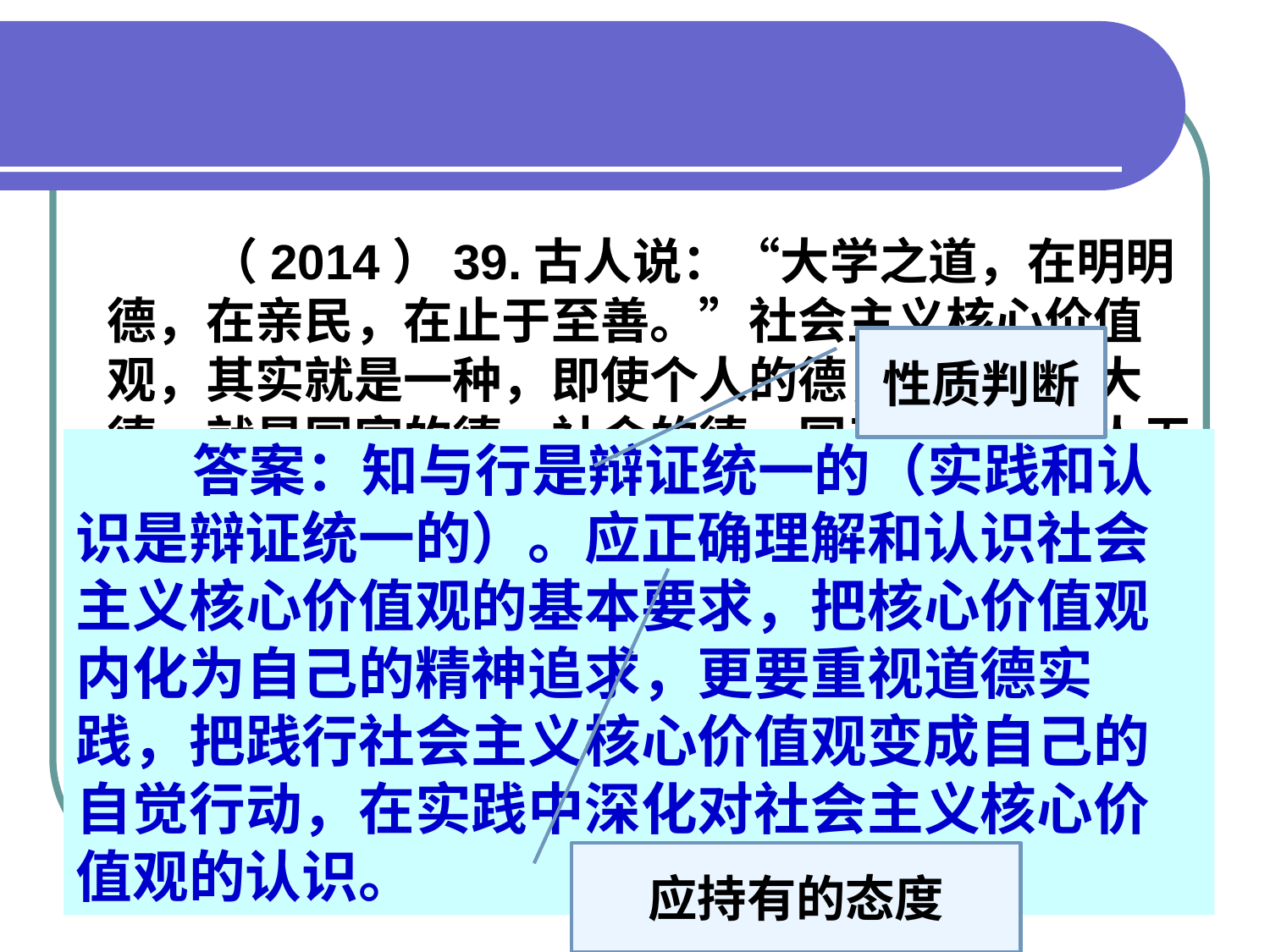

（2014）39.古人说：“大学之道，在明明德，在亲民，在止于至善。”社会主义核心价值观，其实就是一种，即使个人的德，也是一种大德，就是国家的德、社会的德。国无德不兴，人无德不立。修德，既要立意高远，又要立足平实。
       从知行统一的角度，谈谈你对践行社会主义核心价值观的理解。
性质判断
        答案：知与行是辩证统一的（实践和认识是辩证统一的）。应正确理解和认识社会主义核心价值观的基本要求，把核心价值观内化为自己的精神追求，更要重视道德实践，把践行社会主义核心价值观变成自己的自觉行动，在实践中深化对社会主义核心价值观的认识。
应持有的态度